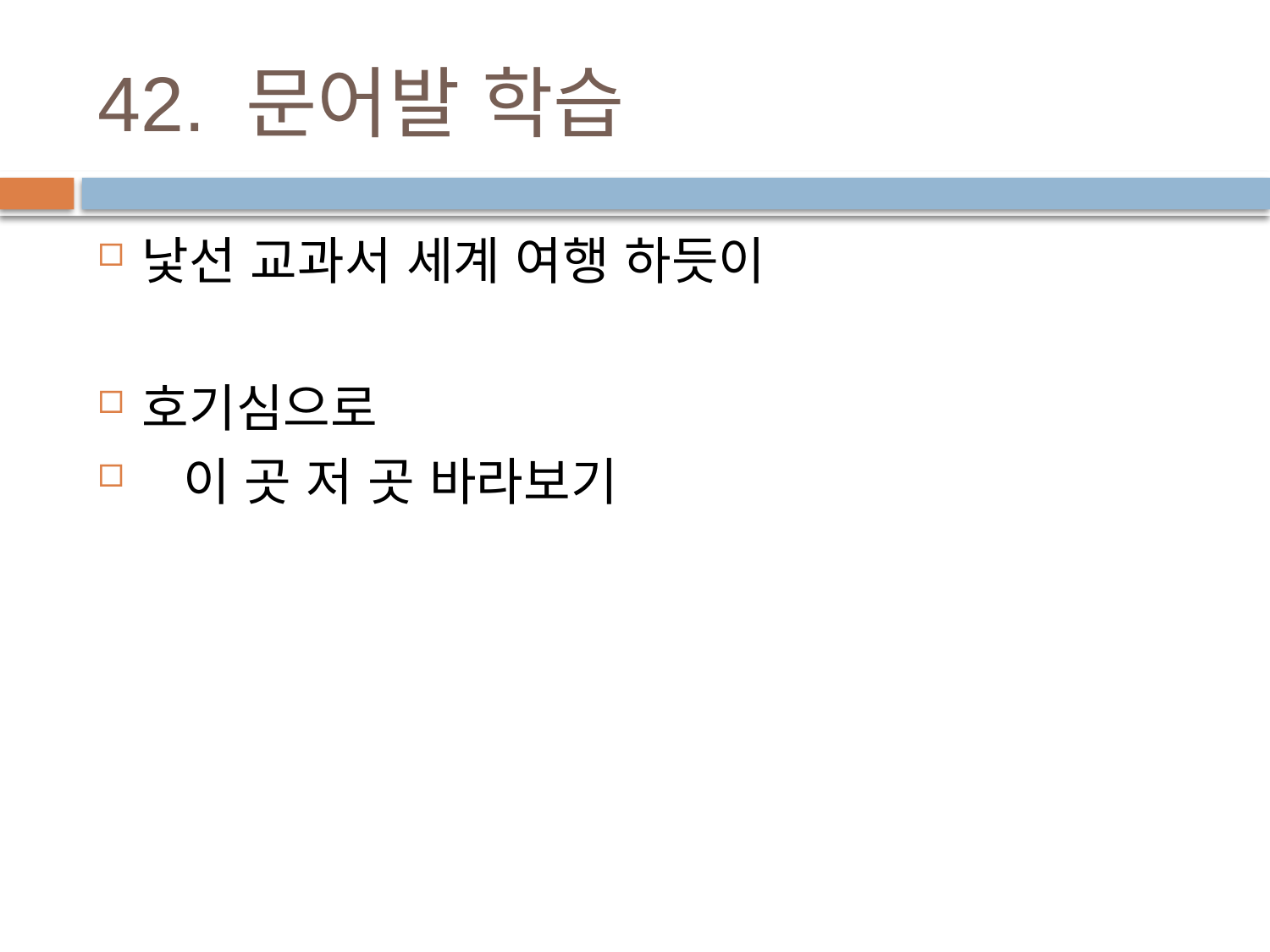

# 42. 문어발 학습
낯선 교과서 세계 여행 하듯이

호기심으로
  이 곳 저 곳 바라보기